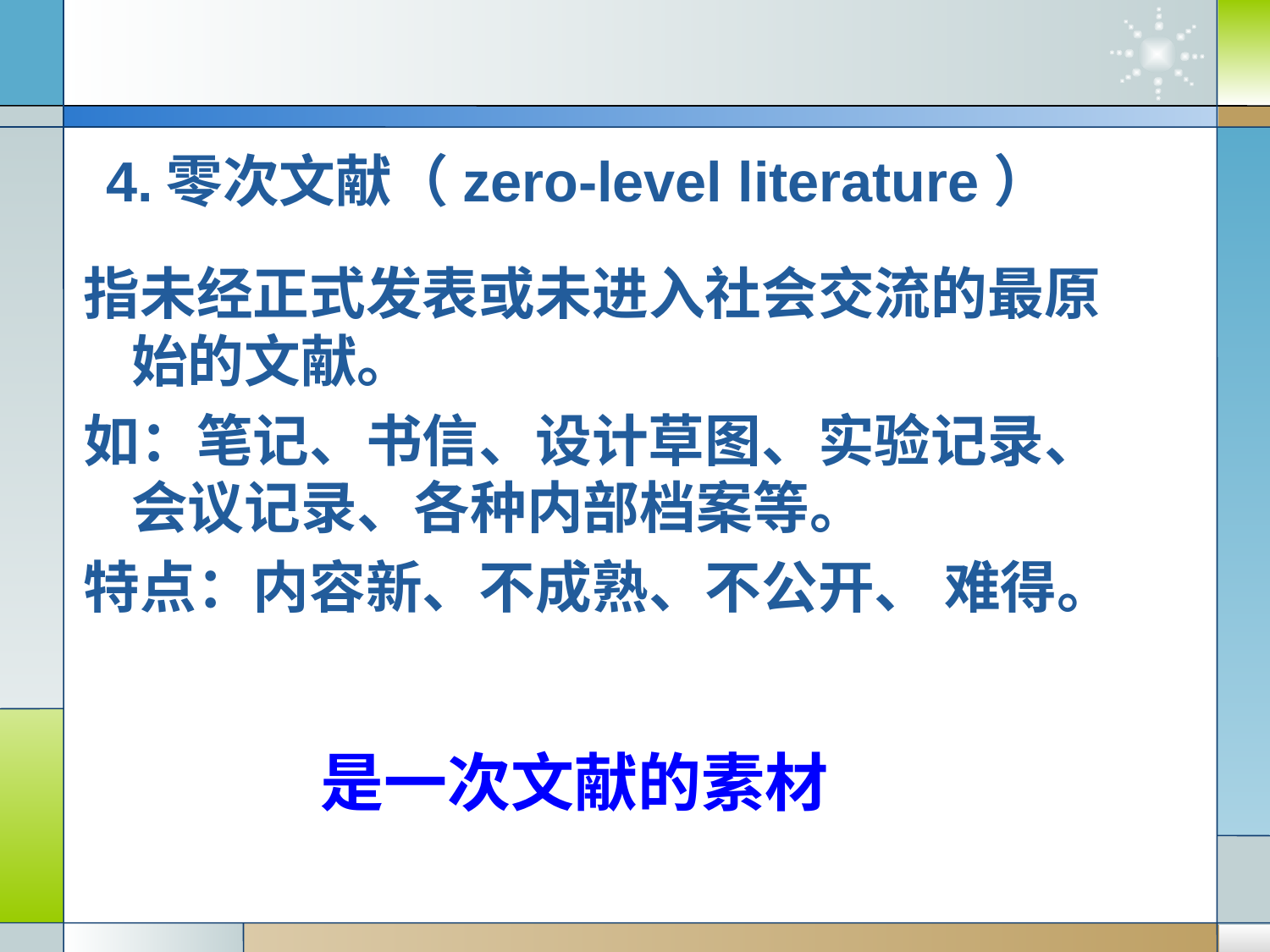

4.零次文献（zero-level literature）
指未经正式发表或未进入社会交流的最原始的文献。
如：笔记、书信、设计草图、实验记录、会议记录、各种内部档案等。
特点：内容新、不成熟、不公开、 难得。
是一次文献的素材